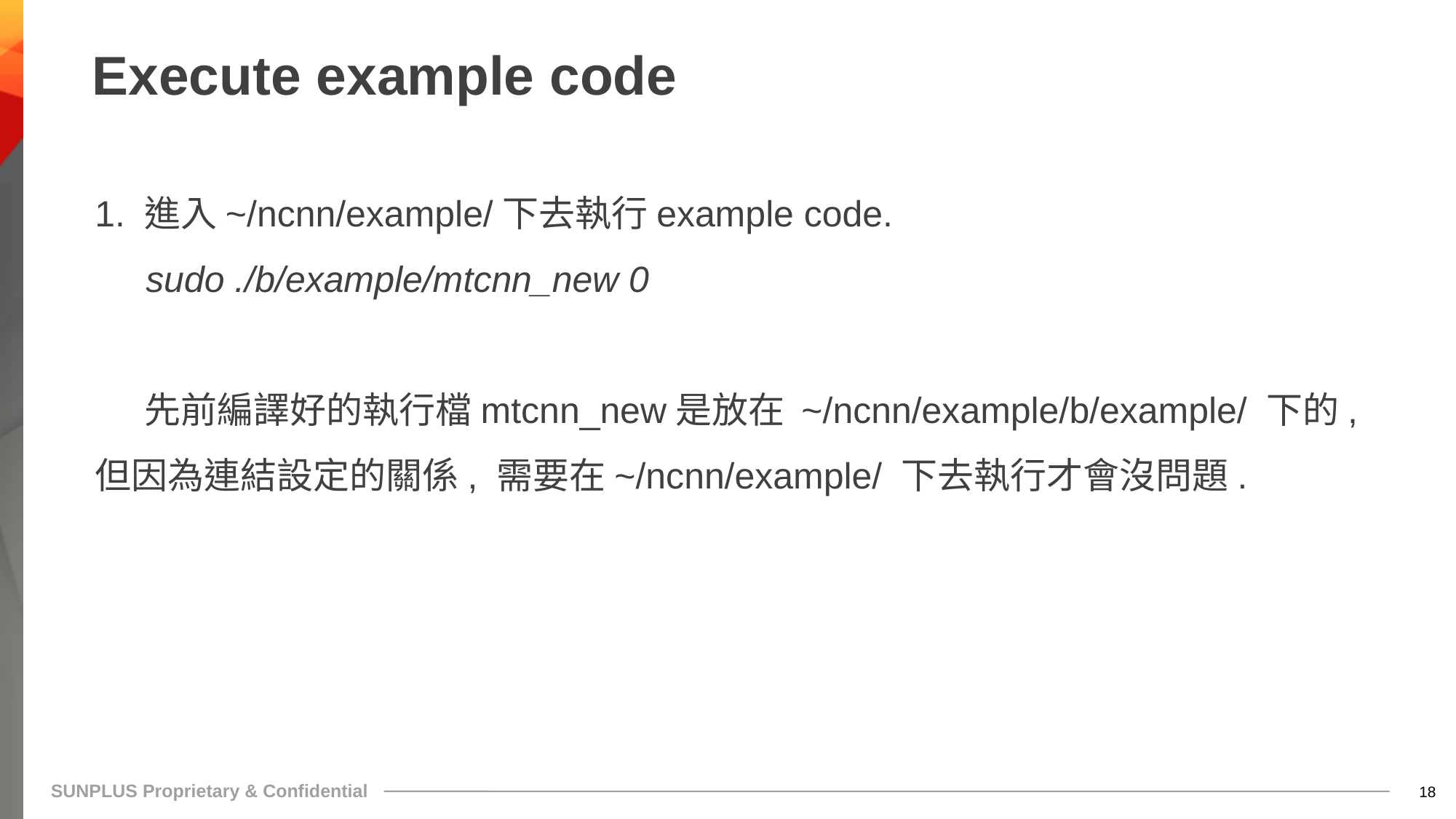

# Execute example code
1. 進入~/ncnn/example/下去執行example code.
     sudo ./b/example/mtcnn_new 0

     先前編譯好的執行檔mtcnn_new是放在 ~/ncnn/example/b/example/ 下的, 但因為連結設定的關係, 需要在~/ncnn/example/ 下去執行才會沒問題.

18